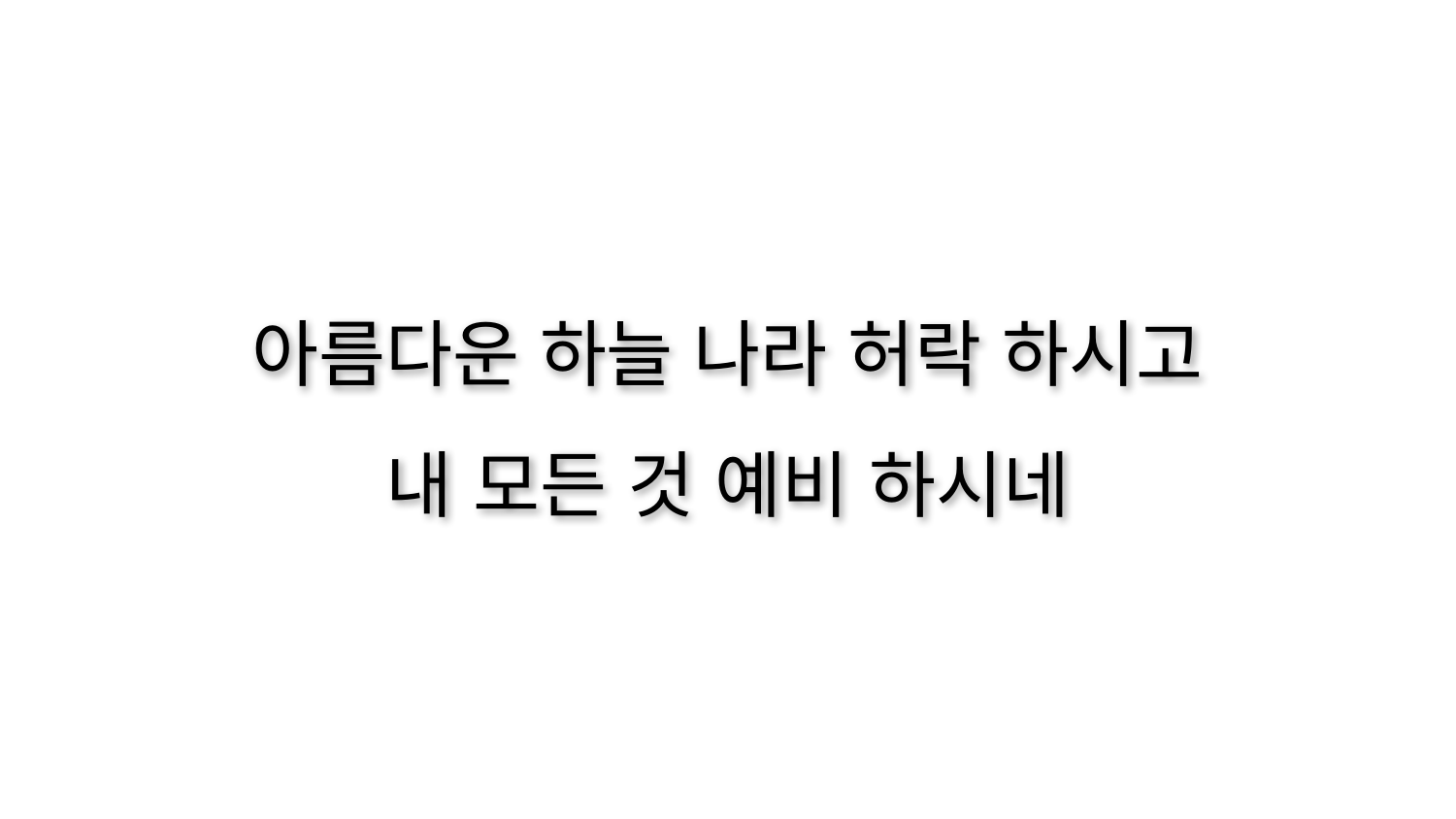

아름다운 하늘 나라 허락 하시고
내 모든 것 예비 하시네